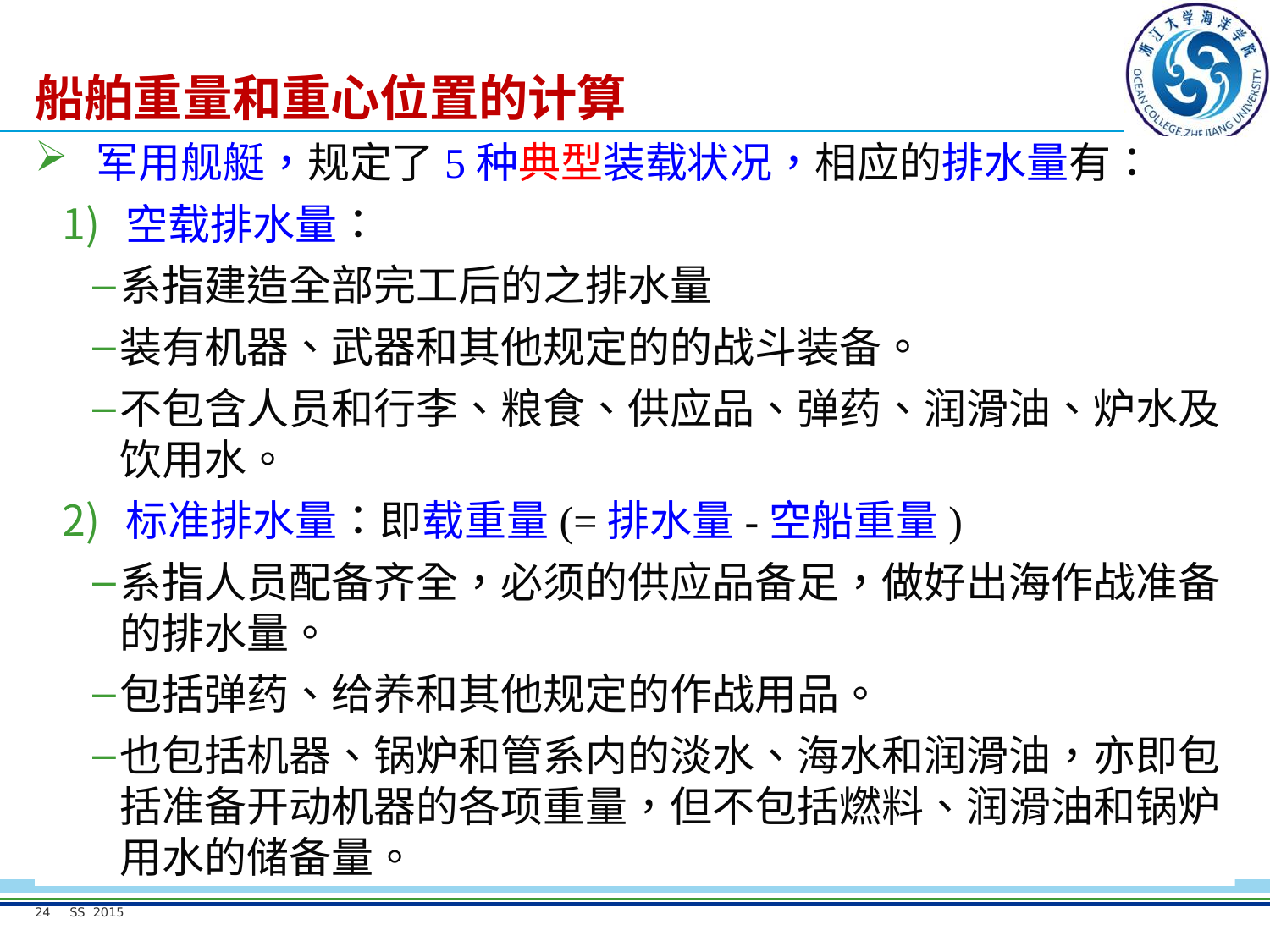

# 船舶重量和重心位置的计算
军用舰艇，规定了5种典型装载状况，相应的排水量有：
空载排水量：
系指建造全部完工后的之排水量
装有机器、武器和其他规定的的战斗装备。
不包含人员和行李、粮食、供应品、弹药、润滑油、炉水及饮用水。
标准排水量：即载重量(=排水量-空船重量)
系指人员配备齐全，必须的供应品备足，做好出海作战准备的排水量。
包括弹药、给养和其他规定的作战用品。
也包括机器、锅炉和管系内的淡水、海水和润滑油，亦即包括准备开动机器的各项重量，但不包括燃料、润滑油和锅炉用水的储备量。
24